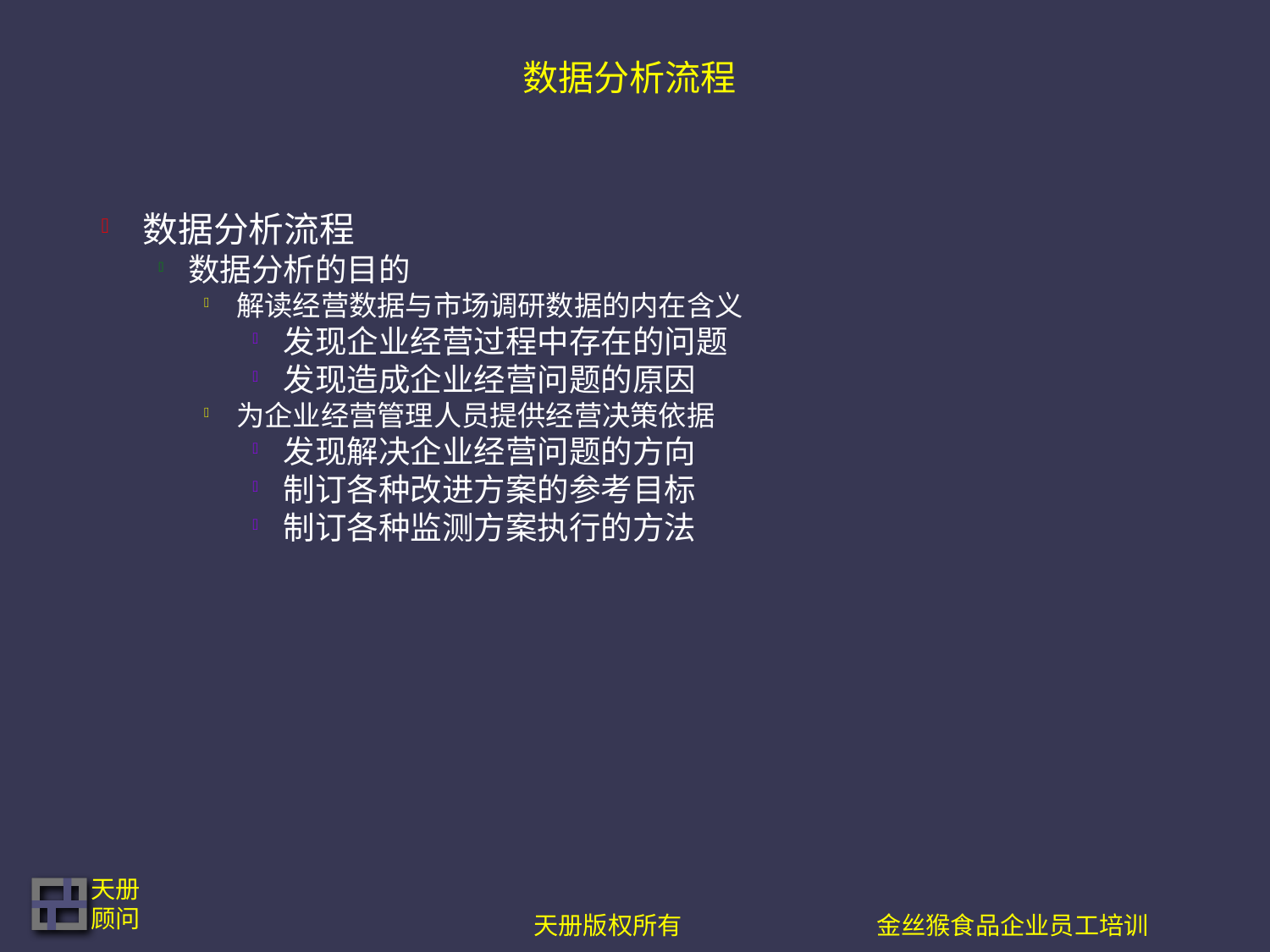

# 数据分析流程
数据分析流程
数据分析的目的
解读经营数据与市场调研数据的内在含义
发现企业经营过程中存在的问题
发现造成企业经营问题的原因
为企业经营管理人员提供经营决策依据
发现解决企业经营问题的方向
制订各种改进方案的参考目标
制订各种监测方案执行的方法
10